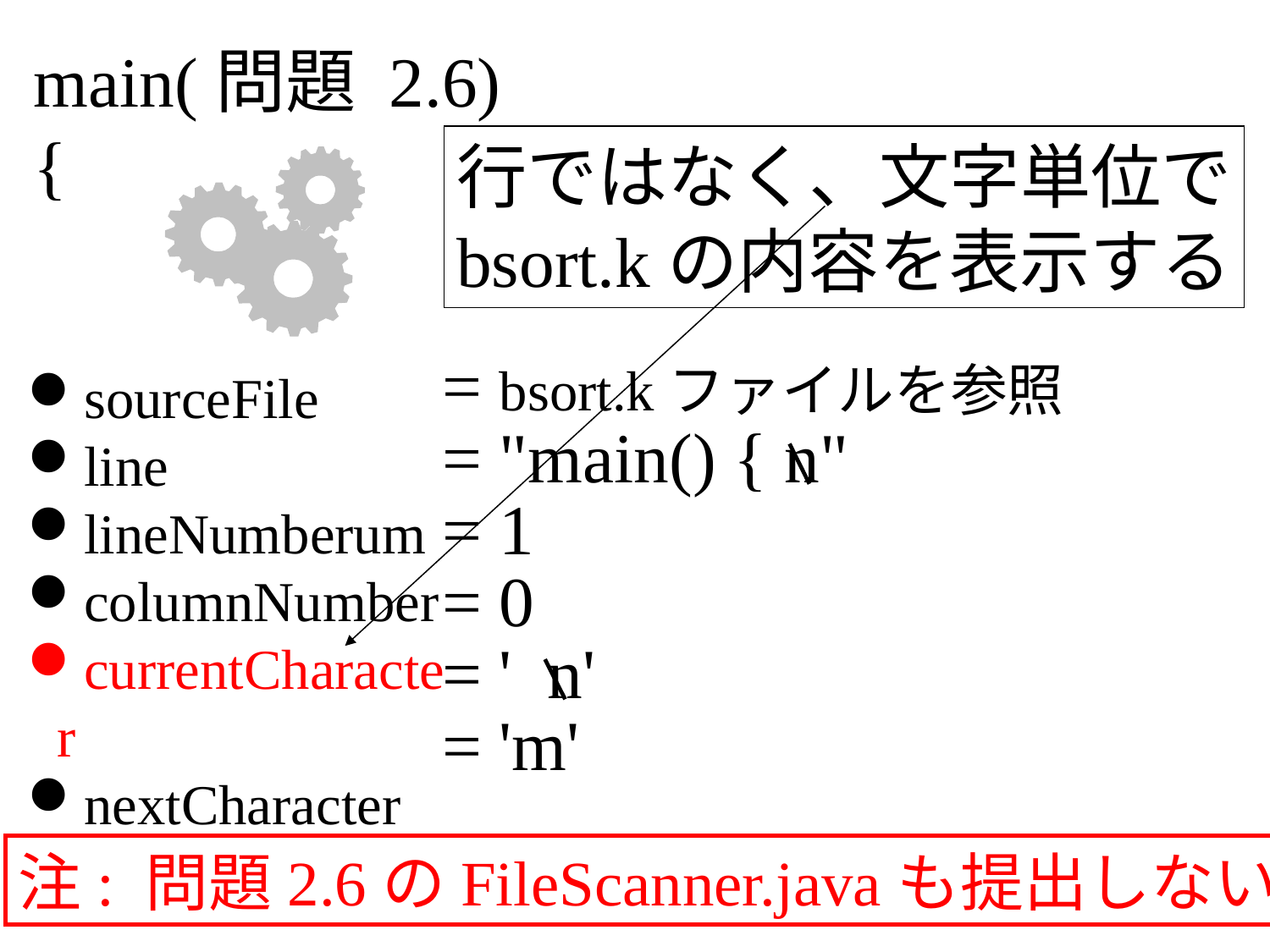

main(問題 2.6)
{
行ではなく、文字単位で
bsort.kの内容を表示する

= bsort.kファイルを参照
= "main() { n"
= 1
= 0
= '  n'
= 'm'

sourceFile
line
lineNumberum
columnNumber
currentCharacter
nextCharacter
注: 問題2.6のFileScanner.javaも提出しない